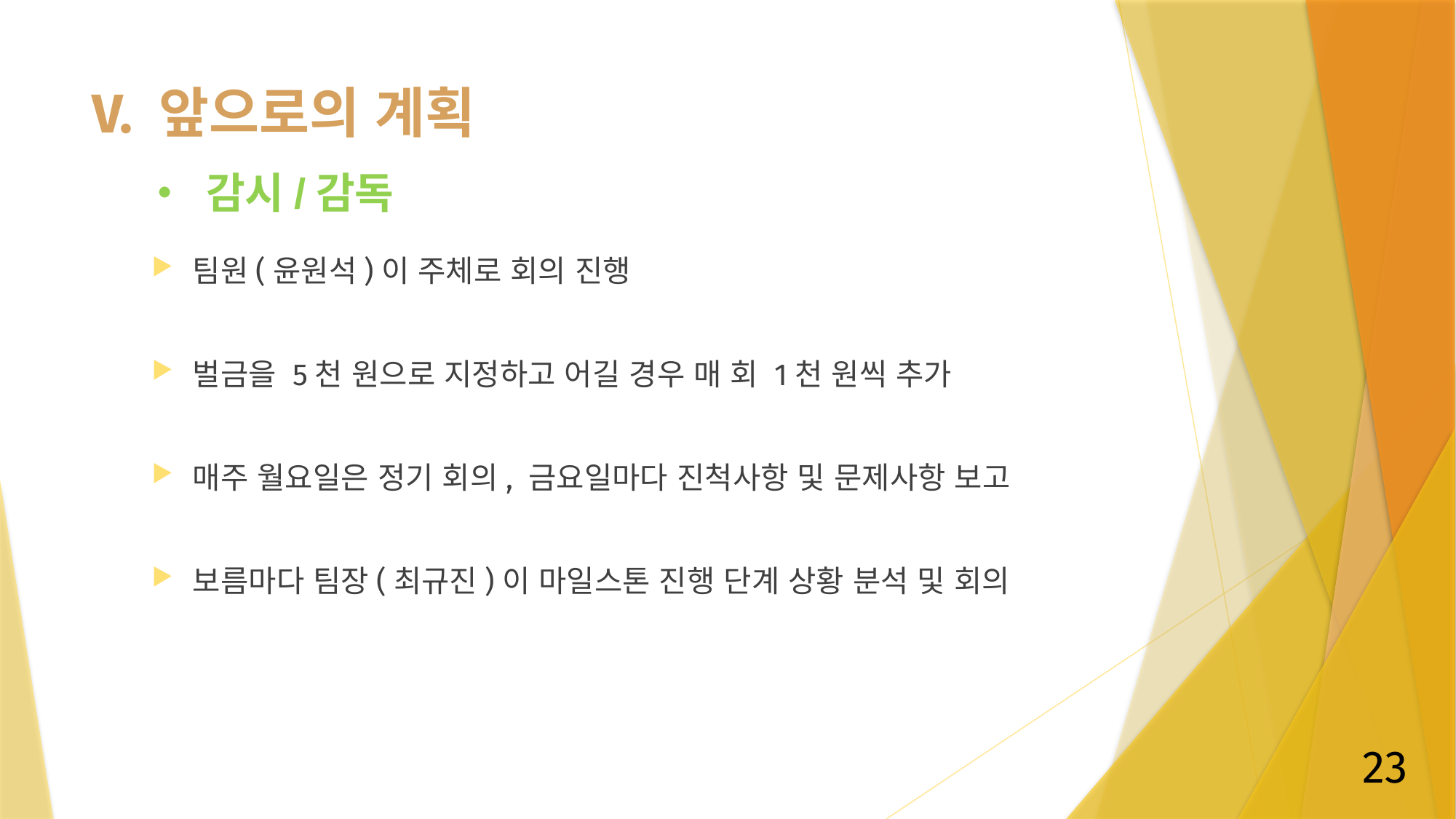

# V. 앞으로의 계획
• 감시/감독
팀원(윤원석)이 주체로 회의 진행

벌금을 5천 원으로 지정하고 어길 경우 매 회 1천 원씩 추가

매주 월요일은 정기 회의, 금요일마다 진척사항 및 문제사항 보고

보름마다 팀장(최규진)이 마일스톤 진행 단계 상황 분석 및 회의
23